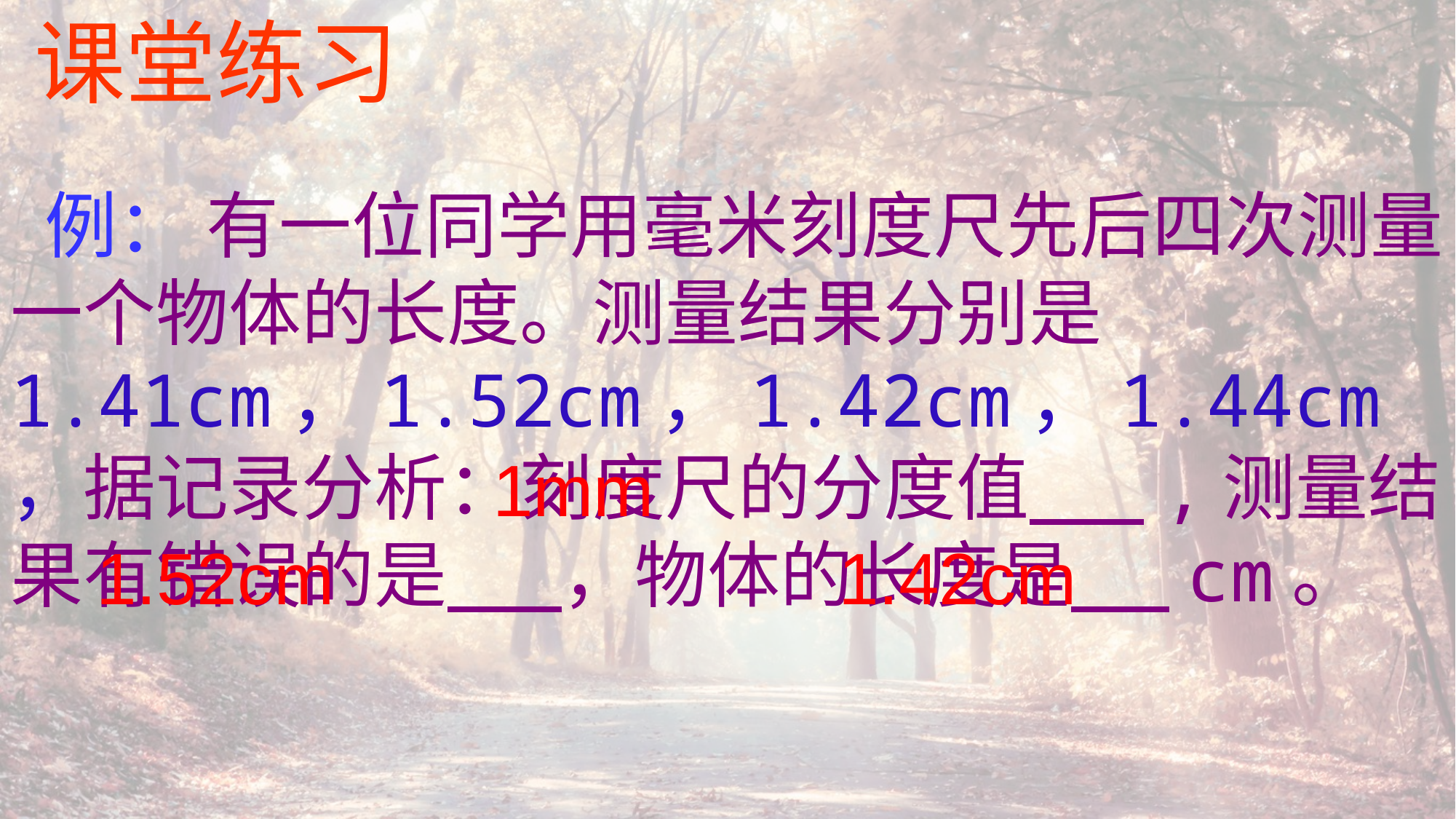

课堂练习
 例： 有一位同学用毫米刻度尺先后四次测量一个物体的长度。测量结果分别是  1.41cm，1.52cm，1.42cm，1.44cm，据记录分析：刻度尺的分度值       ,测量结果有错误的是       ，物体的长度是      cm。
1mm
1.52cm
1.42cm